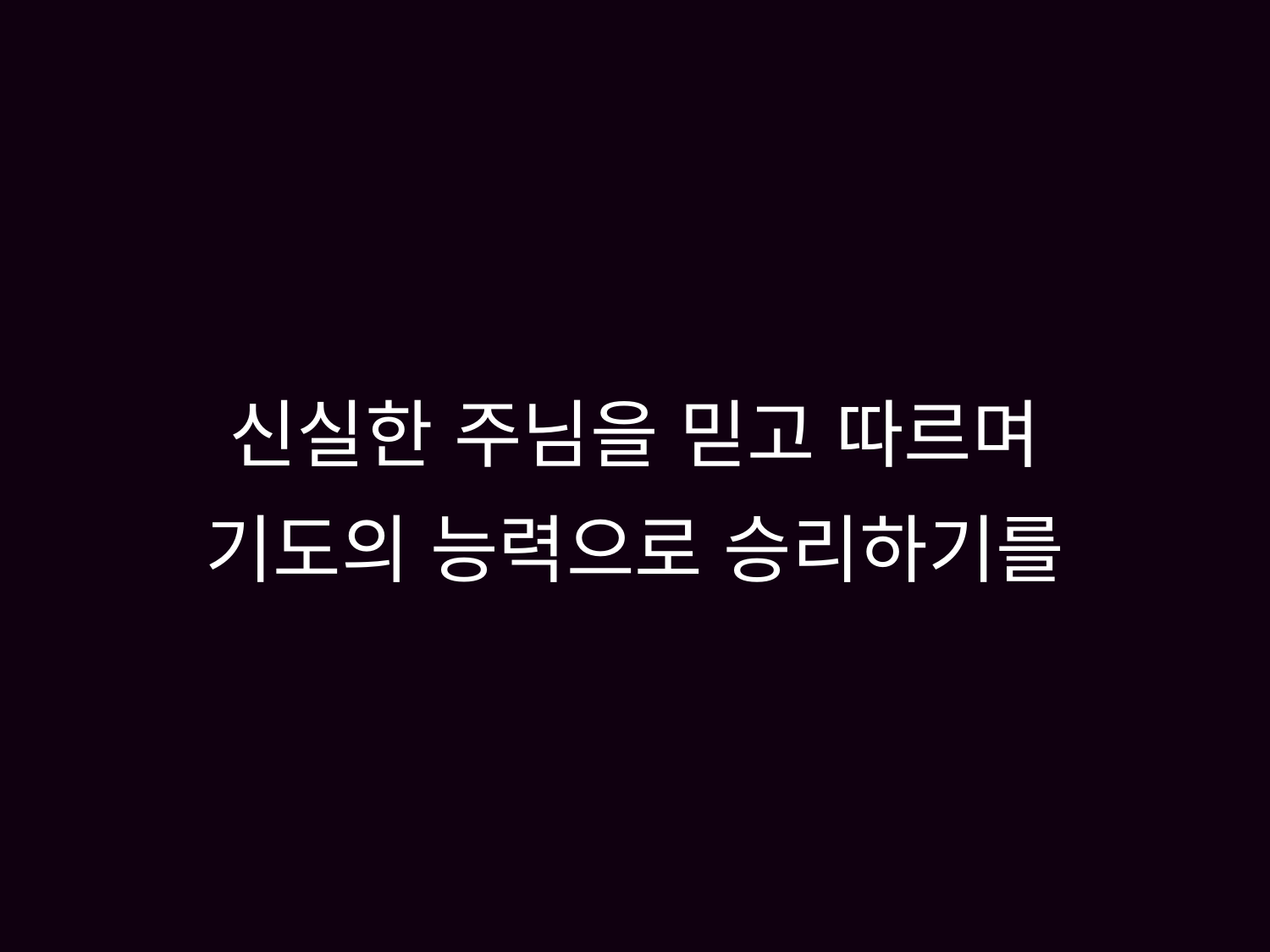

# 신실한 주님을 믿고 따르며 기도의 능력으로 승리하기를